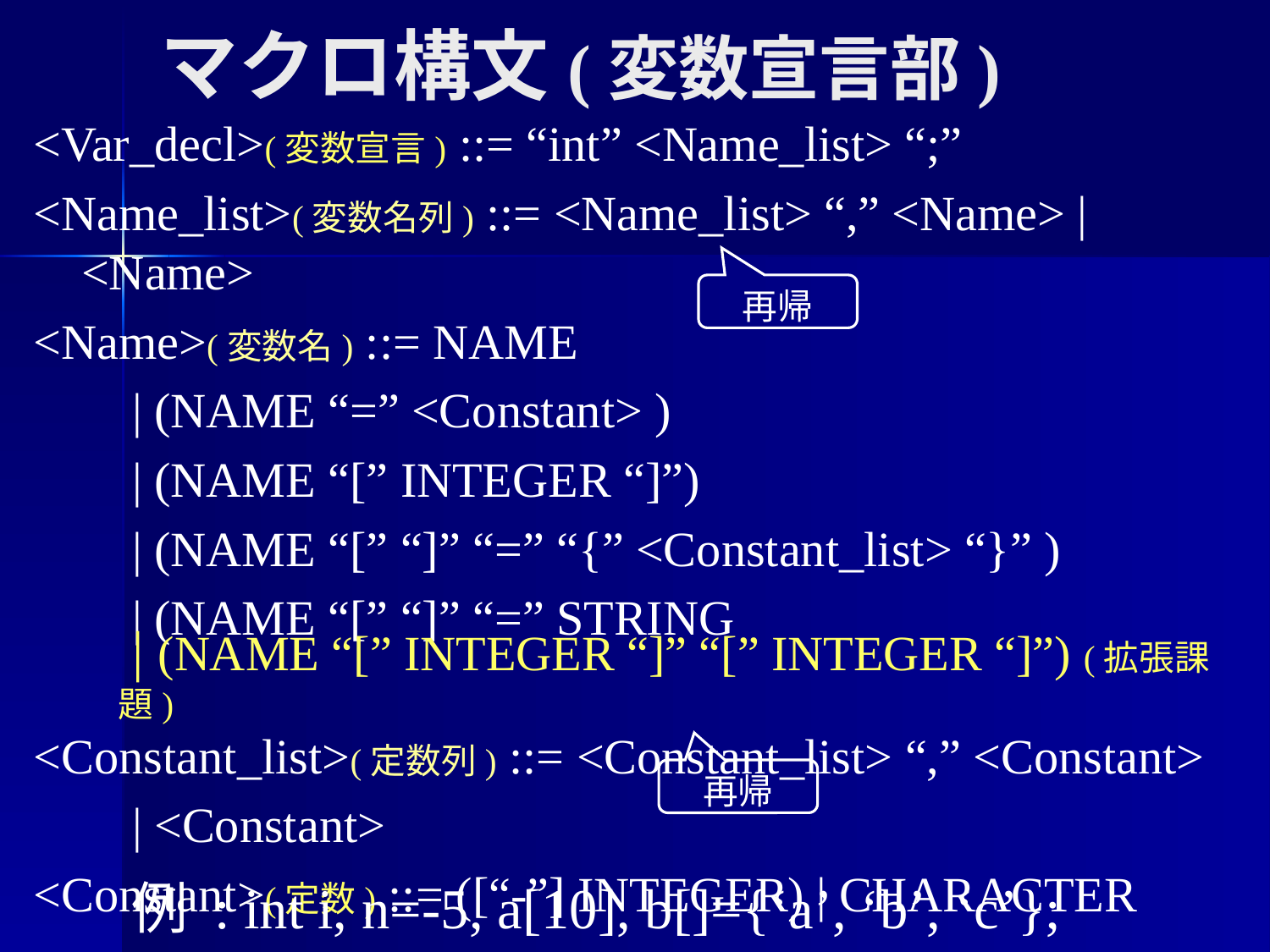

マクロ構文(変数宣言部)
<Var_decl>(変数宣言) ::= “int” <Name_list> “;”
<Name_list>(変数名列) ::= <Name_list> “,” <Name> | <Name>
<Name>(変数名) ::= NAME
        | (NAME “=” <Constant> )
        | (NAME “[” INTEGER “]”)
        | (NAME “[” “]” “=” “{” <Constant_list> “}” )
        | (NAME “[” “]” “=” STRING

<Constant_list>(定数列) ::= <Constant_list> “,” <Constant>
        | <Constant>
<Constant>(定数) ::= ([“-”] INTEGER) | CHARACTER
再帰
 | (NAME “[” INTEGER “]” “[” INTEGER “]”) (拡張課題)
再帰
例 : int i, n=-5, a[10], b[]={‘a’, ‘b’, ‘c’};